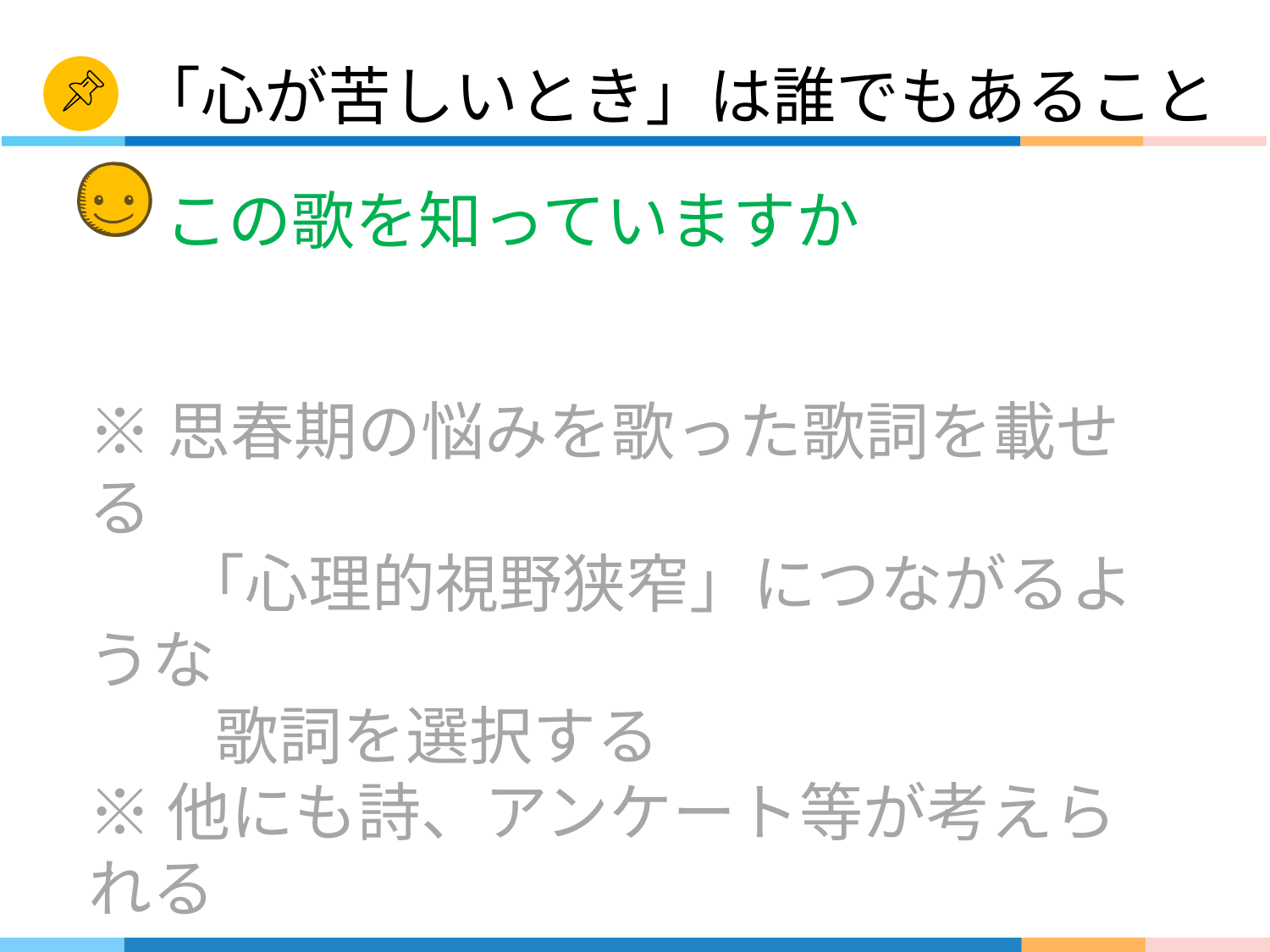

「心が苦しいとき」は誰でもあること
この歌を知っていますか

※思春期の悩みを歌った歌詞を載せる
 　「心理的視野狭窄」につながるような
　　歌詞を選択する
※他にも詩、アンケート等が考えられる